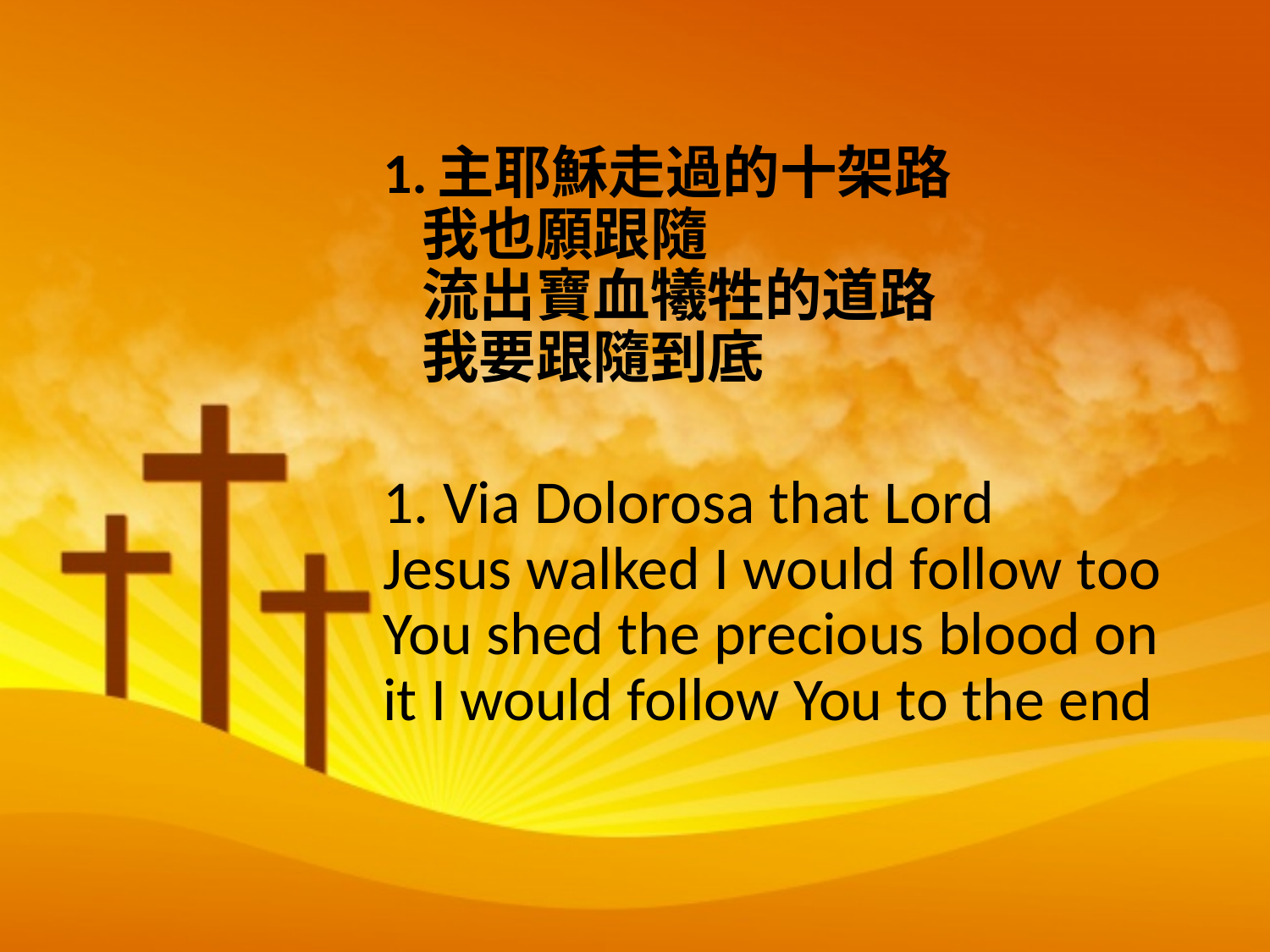

1.主耶穌走過的十架路
   我也願跟隨
   流出寶血犧牲的道路
   我要跟隨到底

1. Via Dolorosa that Lord          Jesus walked I would follow too
You shed the precious blood on it I would follow You to the end